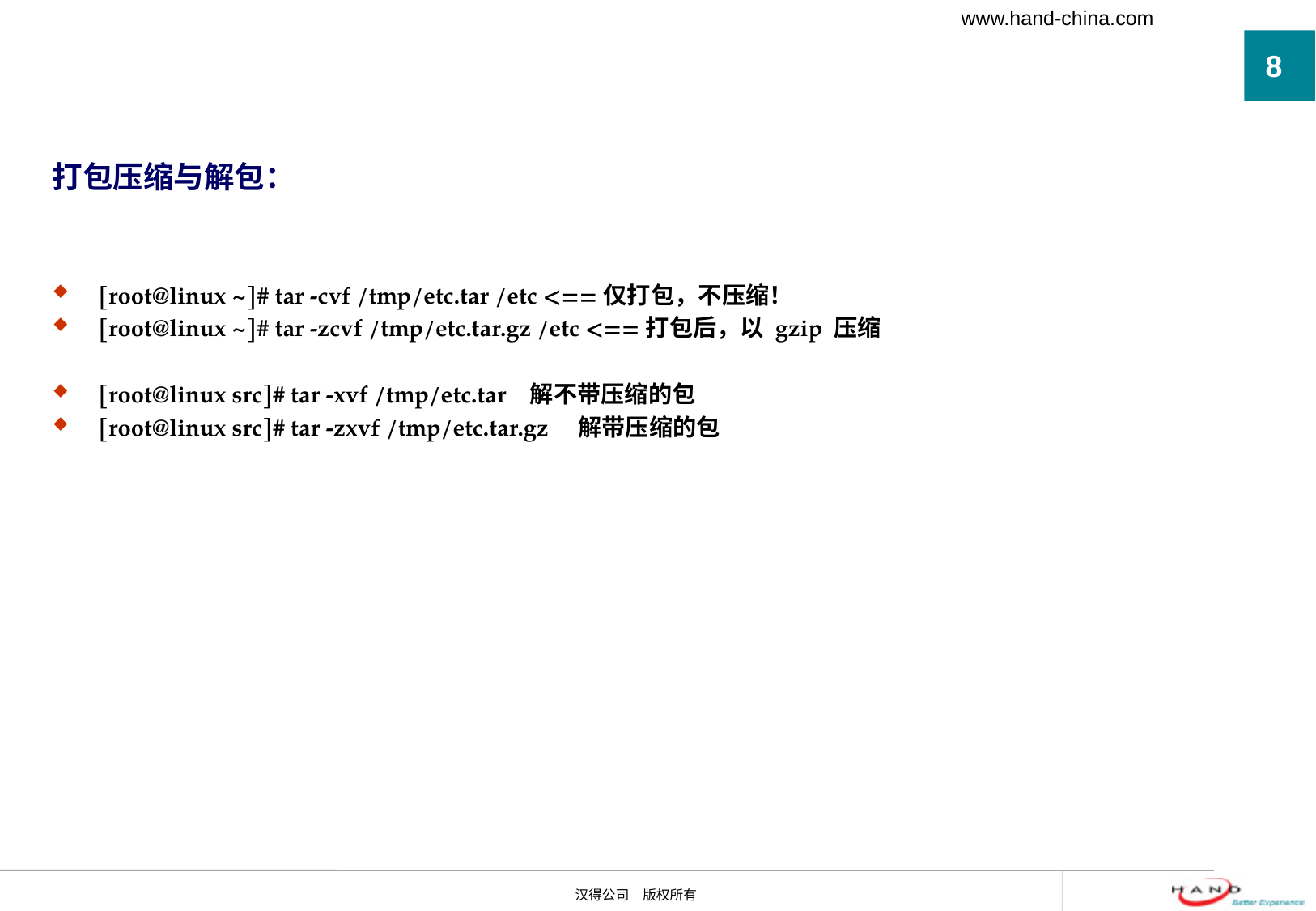

#
打包压缩与解包：

[root@linux ~]# tar -cvf /tmp/etc.tar /etc <==仅打包，不压缩！
[root@linux ~]# tar -zcvf /tmp/etc.tar.gz /etc <==打包后，以 gzip 压缩

[root@linux src]# tar -xvf /tmp/etc.tar   解不带压缩的包
[root@linux src]# tar -zxvf /tmp/etc.tar.gz    解带压缩的包